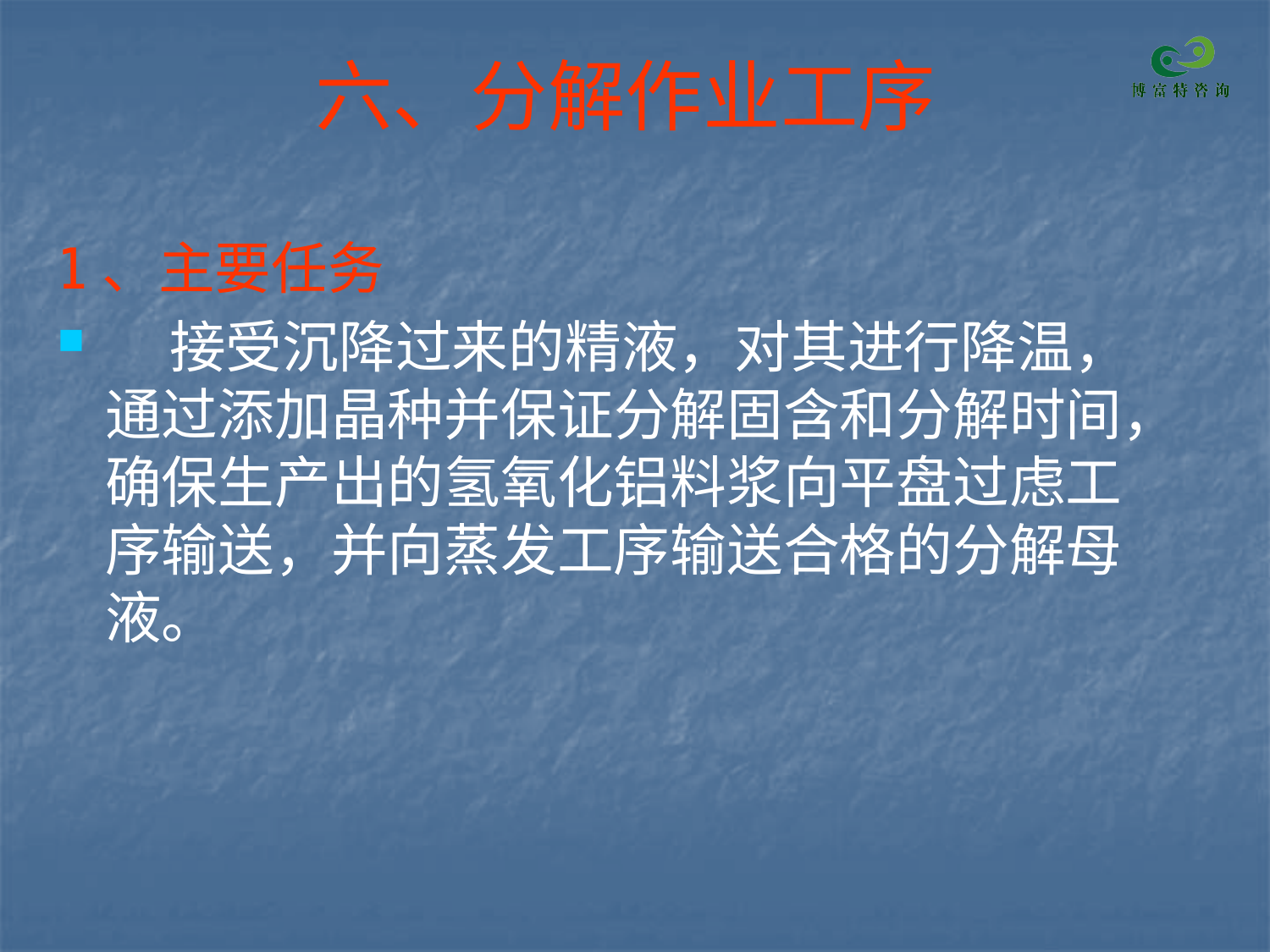

# 六、分解作业工序
1、主要任务
    接受沉降过来的精液，对其进行降温，通过添加晶种并保证分解固含和分解时间，确保生产出的氢氧化铝料浆向平盘过虑工序输送，并向蒸发工序输送合格的分解母液。